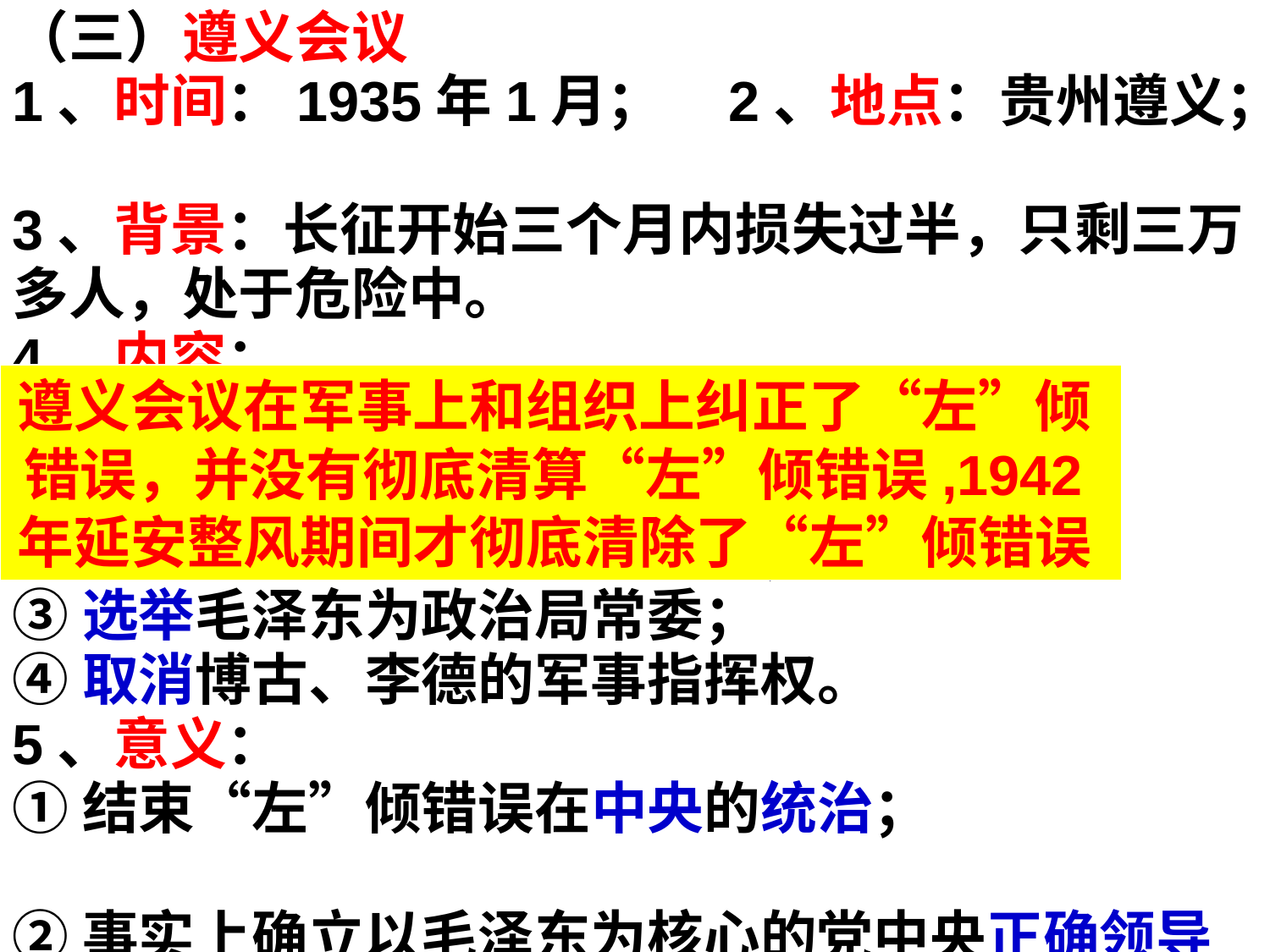

（三）遵义会议
1、时间：1935年1月；    2、地点：贵州遵义；
3、背景：长征开始三个月内损失过半，只剩三万多人，处于危险中。
4、内容：
①纠正博古等人的“左”倾军事路线错误；
②肯定毛泽东的正确军事主张；
③选举毛泽东为政治局常委；
④取消博古、李德的军事指挥权。
5、意义：
①结束“左”倾错误在中央的统治；
②事实上确立以毛泽东为核心的党中央正确领导
③成为党的历史上一个生死攸关的转折点；
④是中共从幼稚走向成熟的标志。
遵义会议在军事上和组织上纠正了“左”倾  错误，并没有彻底清算“左”倾错误,1942  年延安整风期间才彻底清除了“左”倾错误